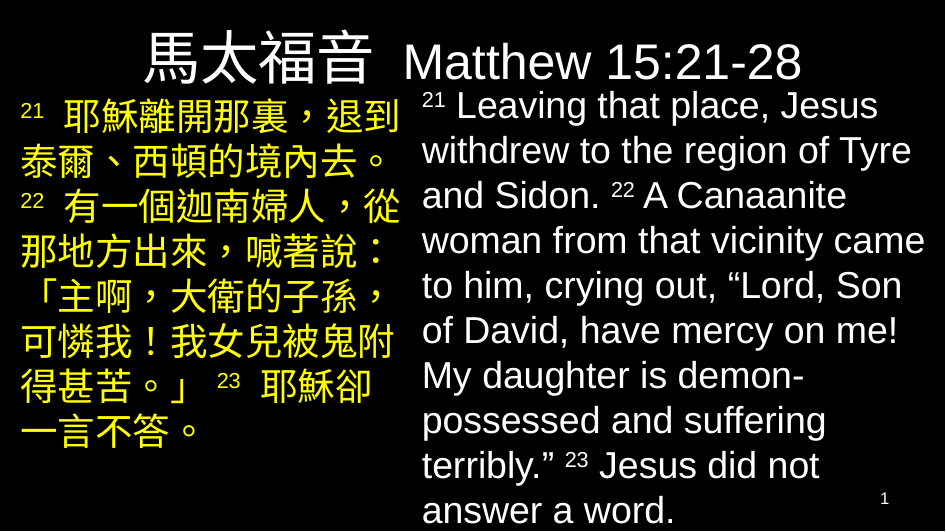

# 馬太福音 Matthew 15:21-28
21 Leaving that place, Jesus withdrew to the region of Tyre and Sidon. 22 A Canaanite woman from that vicinity came to him, crying out, “Lord, Son of David, have mercy on me! My daughter is demon-possessed and suffering terribly.” 23 Jesus did not answer a word.
21 耶穌離開那裏，退到泰爾、西頓的境內去。22 有一個迦南婦人，從那地方出來，喊著說：「主啊，大衛的子孫，可憐我！我女兒被鬼附得甚苦。」23 耶穌卻一言不答。
1